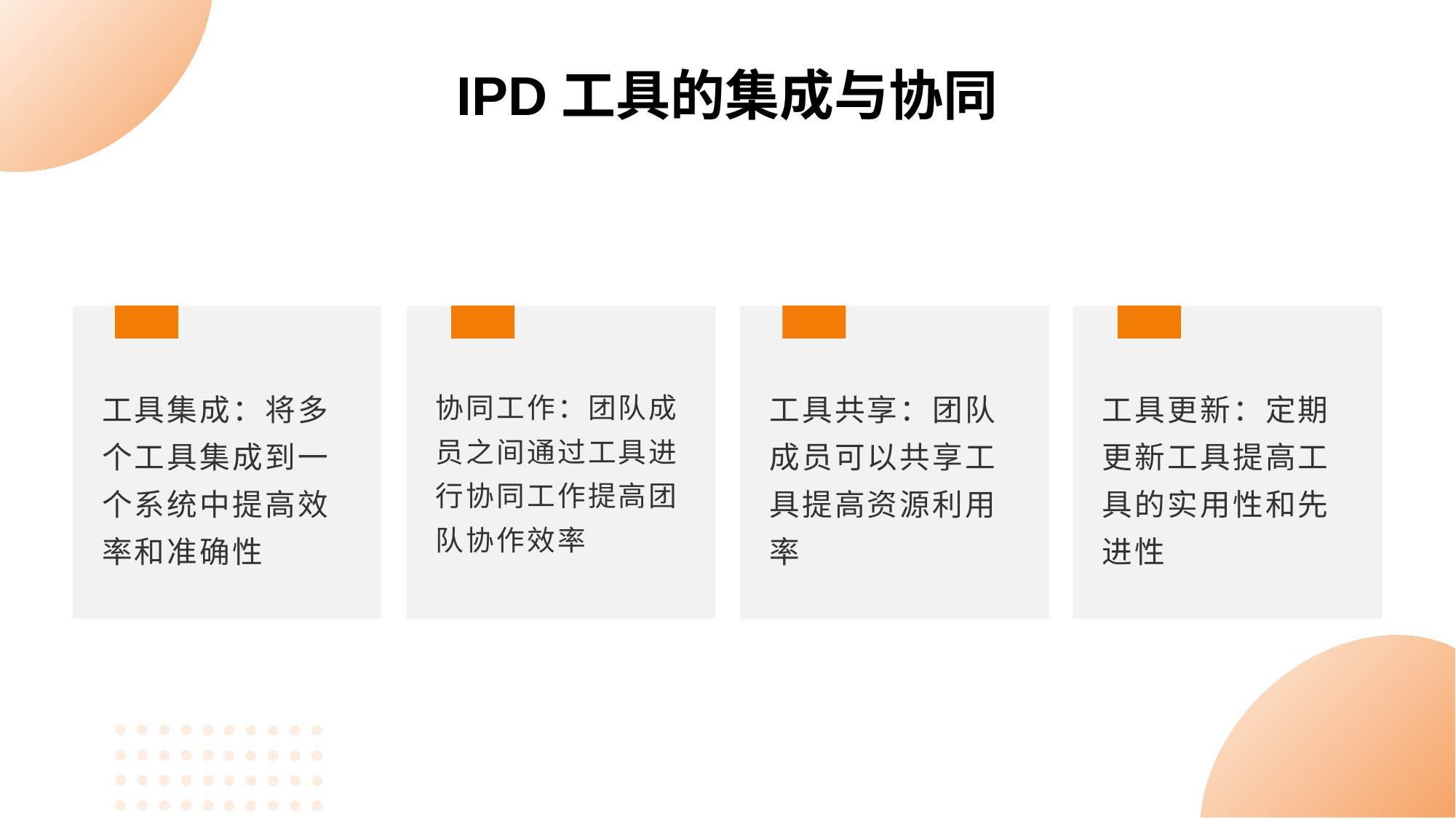

IPD工具的集成与协同

工具集成：将多个工具集成到一个系统中提高效率和准确性
协同工作：团队成员之间通过工具进行协同工作提高团队协作效率
工具共享：团队成员可以共享工具提高资源利用率
工具更新：定期更新工具提高工具的实用性和先进性